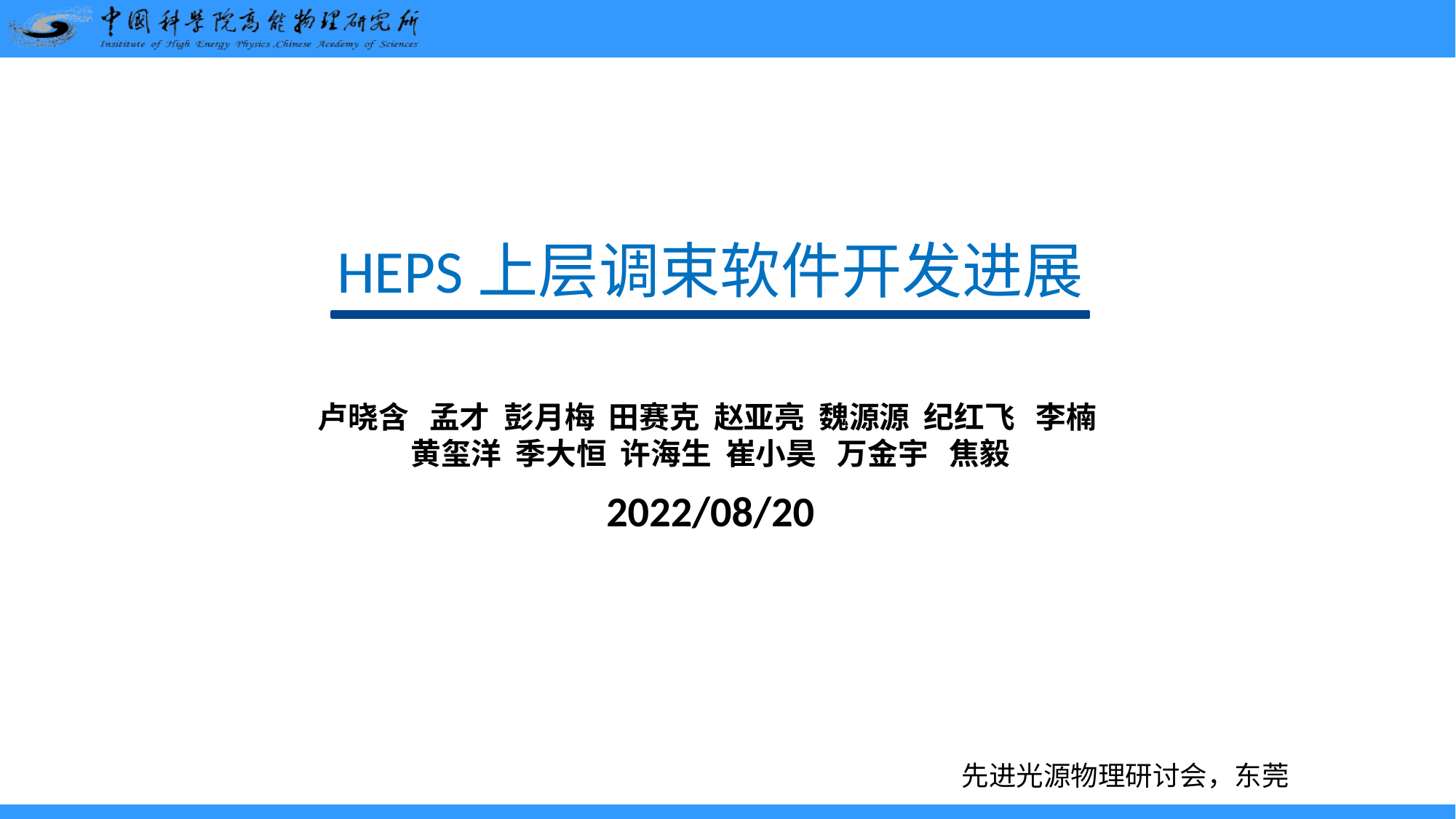

HEPS上层调束软件开发进展

卢晓含   孟才  彭月梅  田赛克  赵亚亮  魏源源  纪红飞   李楠  黄玺洋  季大恒  许海生  崔小昊   万金宇   焦毅
2022/08/20
先进光源物理研讨会，东莞